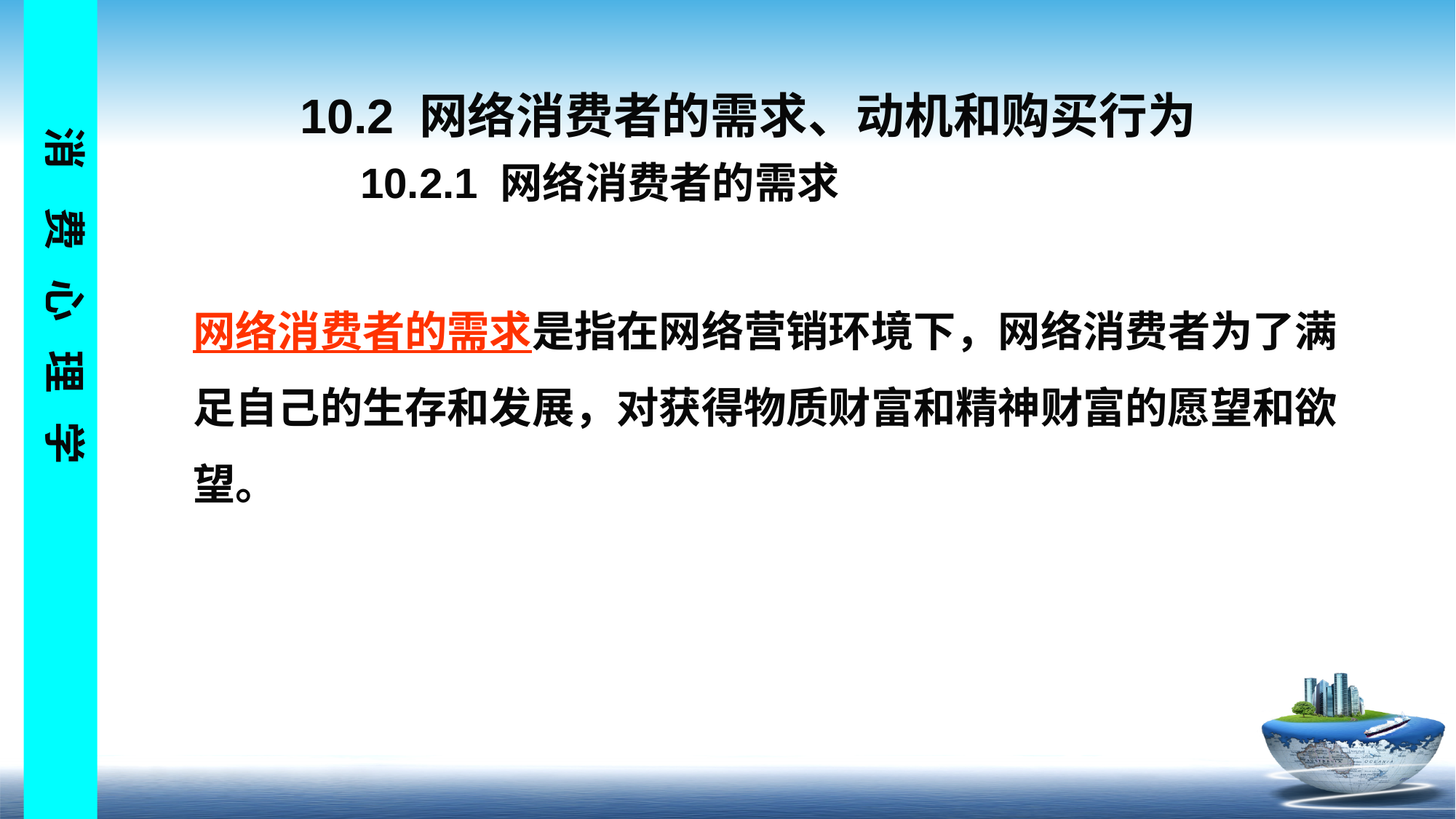

10.2 网络消费者的需求、动机和购买行为
10.2.1 网络消费者的需求
网络消费者的需求是指在网络营销环境下，网络消费者为了满足自己的生存和发展，对获得物质财富和精神财富的愿望和欲望。